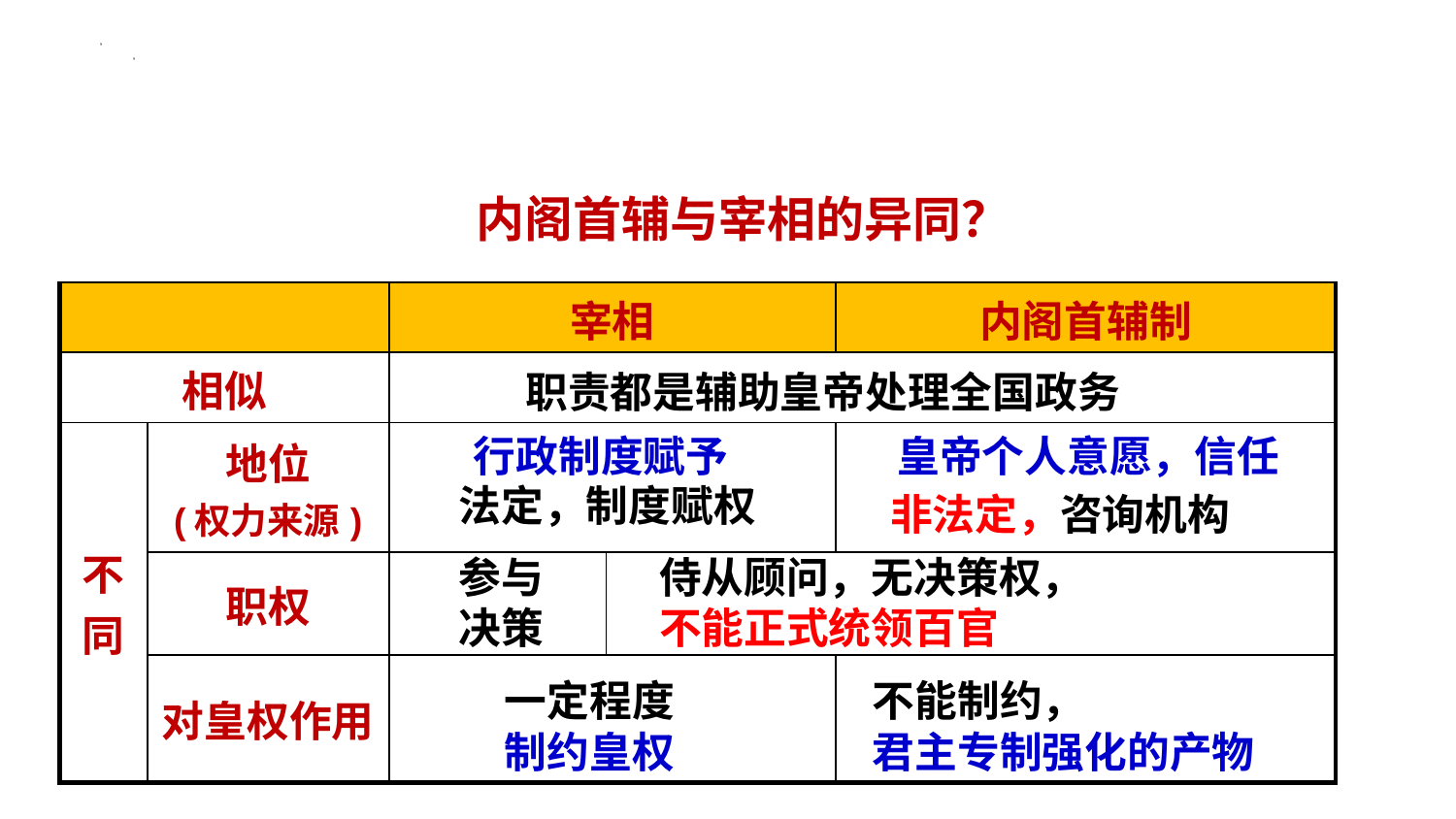

一、明代政治制度的变化
内阁首辅与宰相的异同？
|  |  | 宰相 |  | 内阁首辅制 |
| --- | --- | --- | --- | --- |
| 相似 |  |  |  |  |
| 不同 | 地位 (权力来源) |  |  |  |
|  | 职权 |  |  |  |
|  | 对皇权作用 |  |  |  |
职责都是辅助皇帝处理全国政务
行政制度赋予
皇帝个人意愿，信任
法定，制度赋权
非法定，咨询机构
侍从顾问，无决策权，
不能正式统领百官
参与决策
一定程度制约皇权
不能制约，
君主专制强化的产物